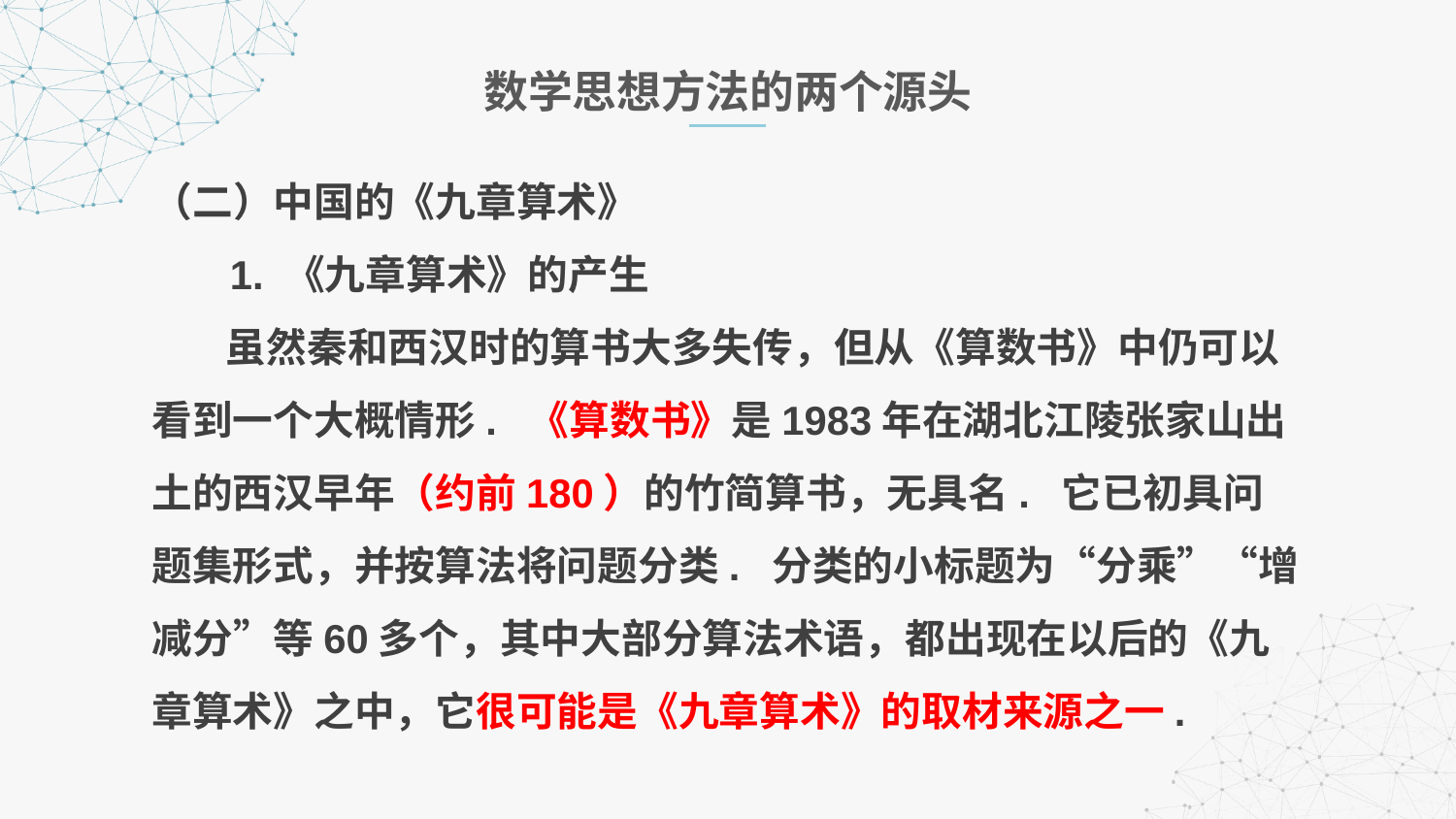

数学思想方法的两个源头
（二）中国的《九章算术》
       1. 《九章算术》的产生
       虽然秦和西汉时的算书大多失传，但从《算数书》中仍可以看到一个大概情形.  《算数书》是1983年在湖北江陵张家山出土的西汉早年（约前180）的竹简算书，无具名.  它已初具问题集形式，并按算法将问题分类.  分类的小标题为“分乘”“增减分”等60多个，其中大部分算法术语，都出现在以后的《九章算术》之中，它很可能是《九章算术》的取材来源之一.